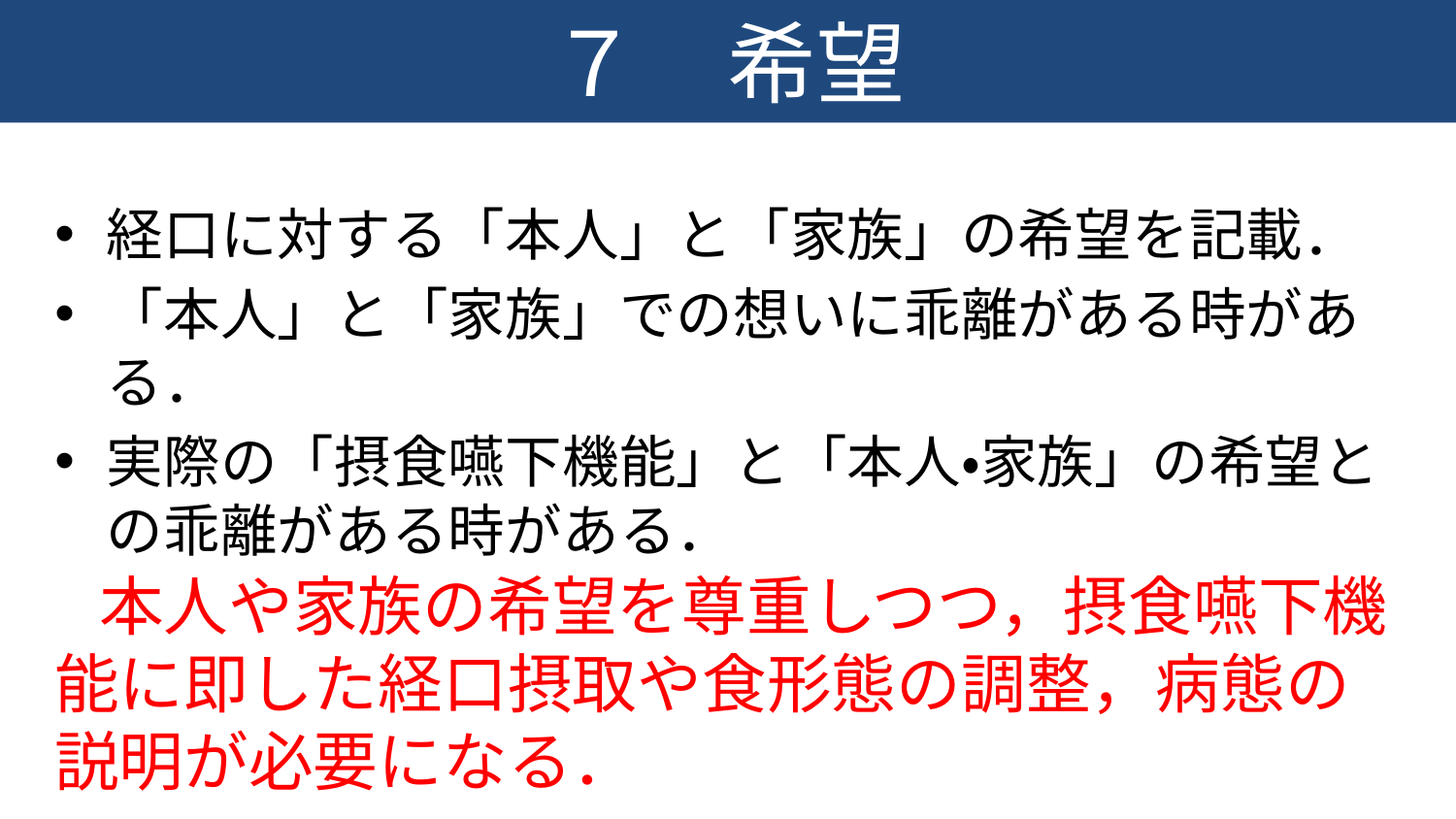

# ７　希望
経口に対する「本人」と「家族」の希望を記載．
「本人」と「家族」での想いに乖離がある時がある．
実際の「摂食嚥下機能」と「本人・家族」の希望との乖離がある時がある．
  本人や家族の希望を尊重しつつ，摂食嚥下機能に即した経口摂取や食形態の調整，病態の説明が必要になる．